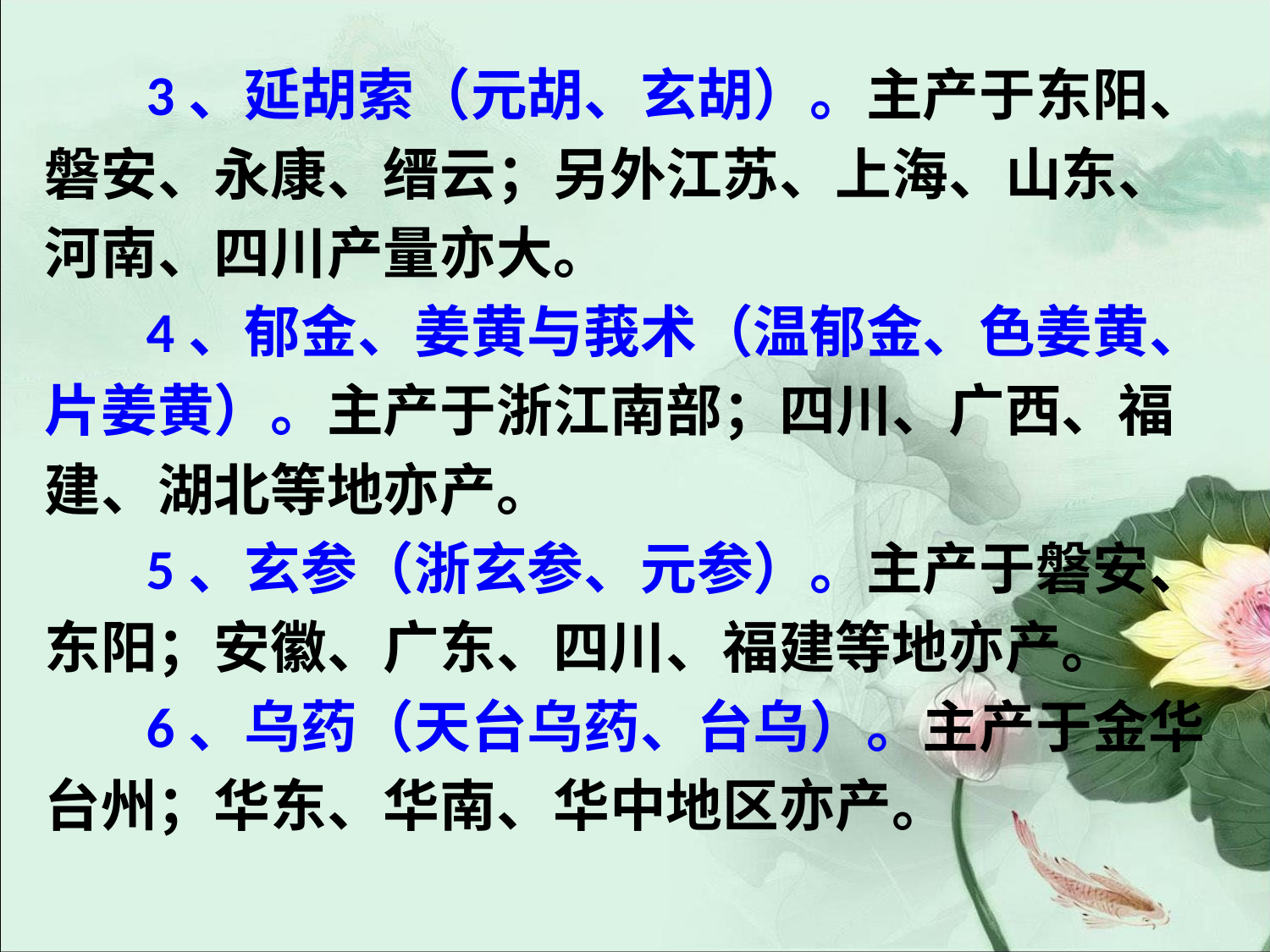

#
        3、延胡索（元胡、玄胡）。主产于东阳、
磐安、永康、缙云；另外江苏、上海、山东、
河南、四川产量亦大。
        4、郁金、姜黄与莪术（温郁金、色姜黄、
片姜黄）。主产于浙江南部；四川、广西、福
建、湖北等地亦产。
        5、玄参（浙玄参、元参）。主产于磐安、
东阳；安徽、广东、四川、福建等地亦产。
        6、乌药（天台乌药、台乌）。主产于金华
台州；华东、华南、华中地区亦产。